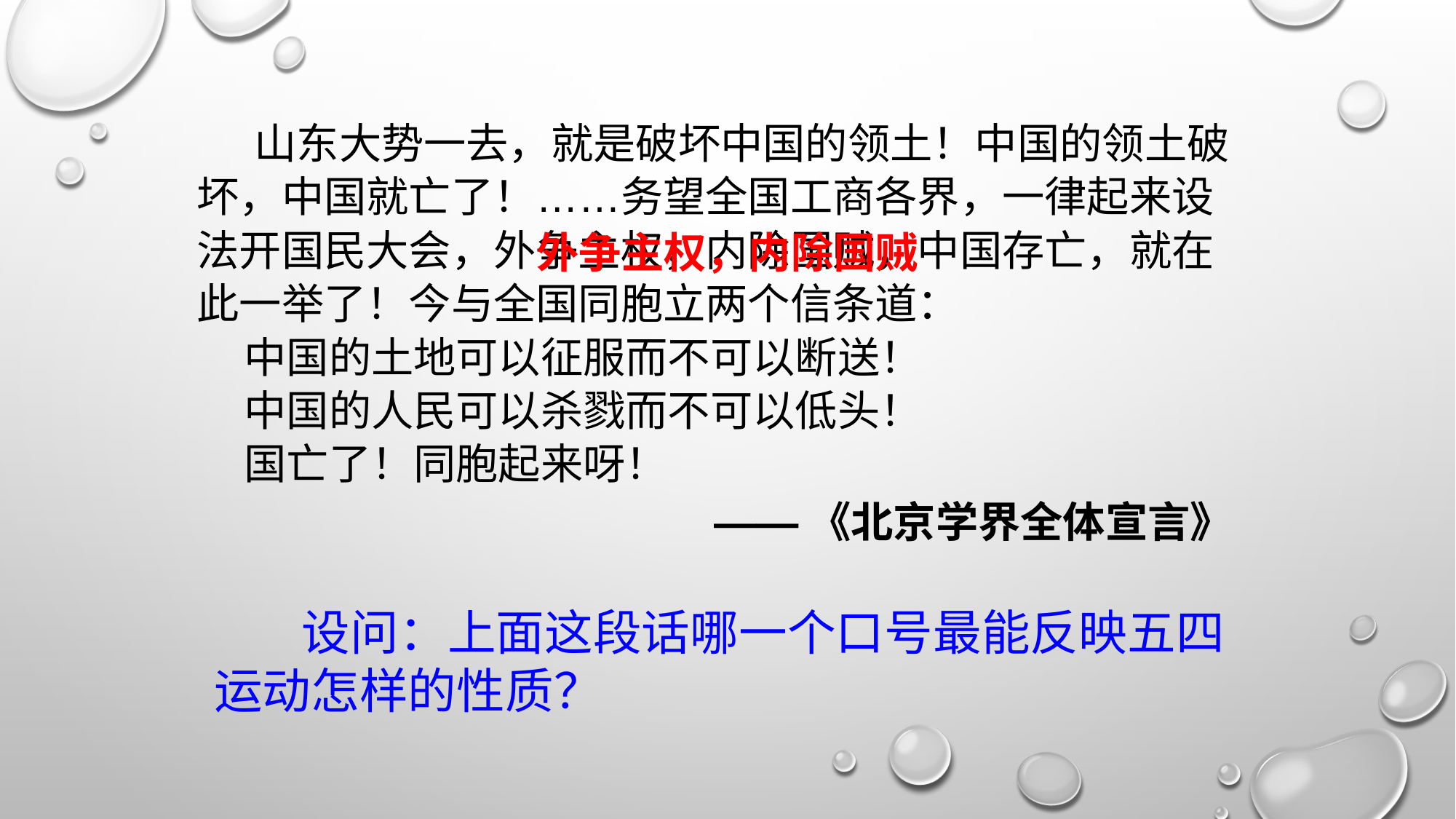

山东大势一去，就是破坏中国的领土！中国的领土破坏，中国就亡了！……务望全国工商各界，一律起来设法开国民大会，外争主权，内除国贼，中国存亡，就在此一举了！今与全国同胞立两个信条道：
    中国的土地可以征服而不可以断送！ 　　
    中国的人民可以杀戮而不可以低头！ 　
    国亡了！同胞起来呀！
——《北京学界全体宣言》
外争主权，内除国贼
       设问：上面这段话哪一个口号最能反映五四运动怎样的性质？